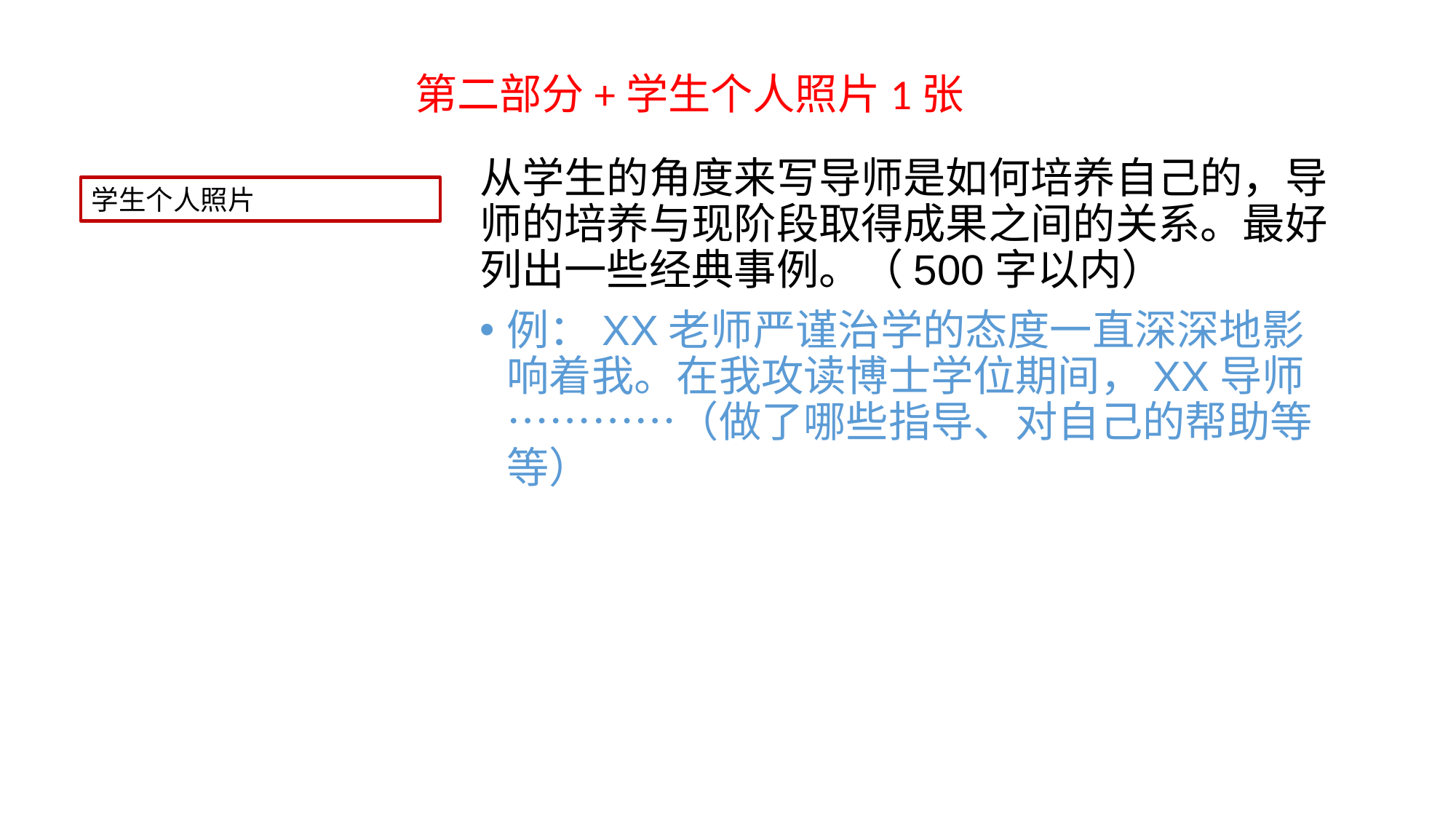

第二部分+学生个人照片1张
从学生的角度来写导师是如何培养自己的，导师的培养与现阶段取得成果之间的关系。最好列出一些经典事例。（500字以内）
例：XX老师严谨治学的态度一直深深地影响着我。在我攻读博士学位期间，XX导师…………（做了哪些指导、对自己的帮助等等）

学生个人照片